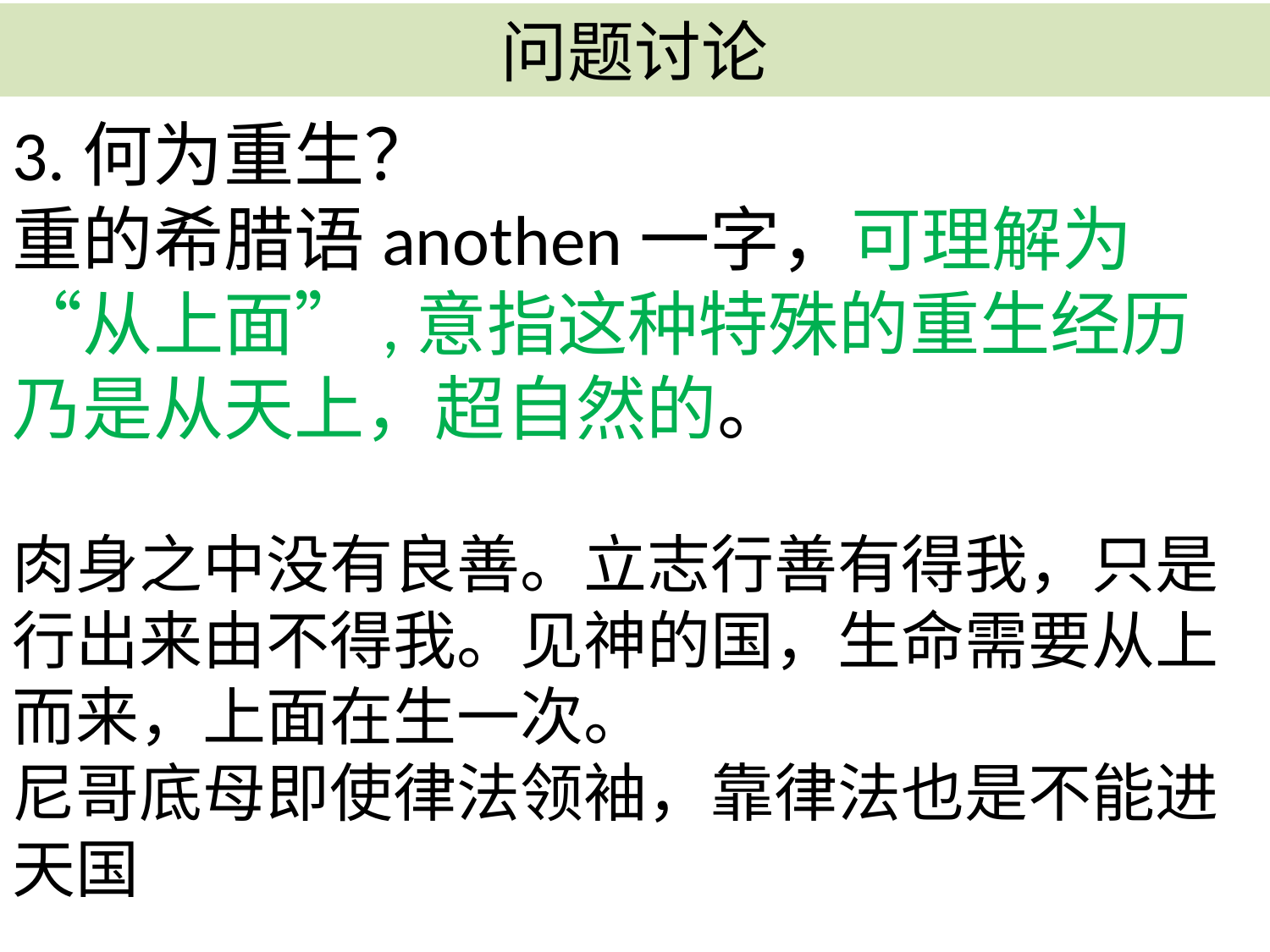

# 问题讨论
3.何为重生？
重的希腊语anothen一字，可理解为“从上面”,意指这种特殊的重生经历乃是从天上，超自然的。

肉身之中没有良善。立志行善有得我，只是行出来由不得我。见神的国，生命需要从上而来，上面在生一次。
尼哥底母即使律法领袖，靠律法也是不能进天国